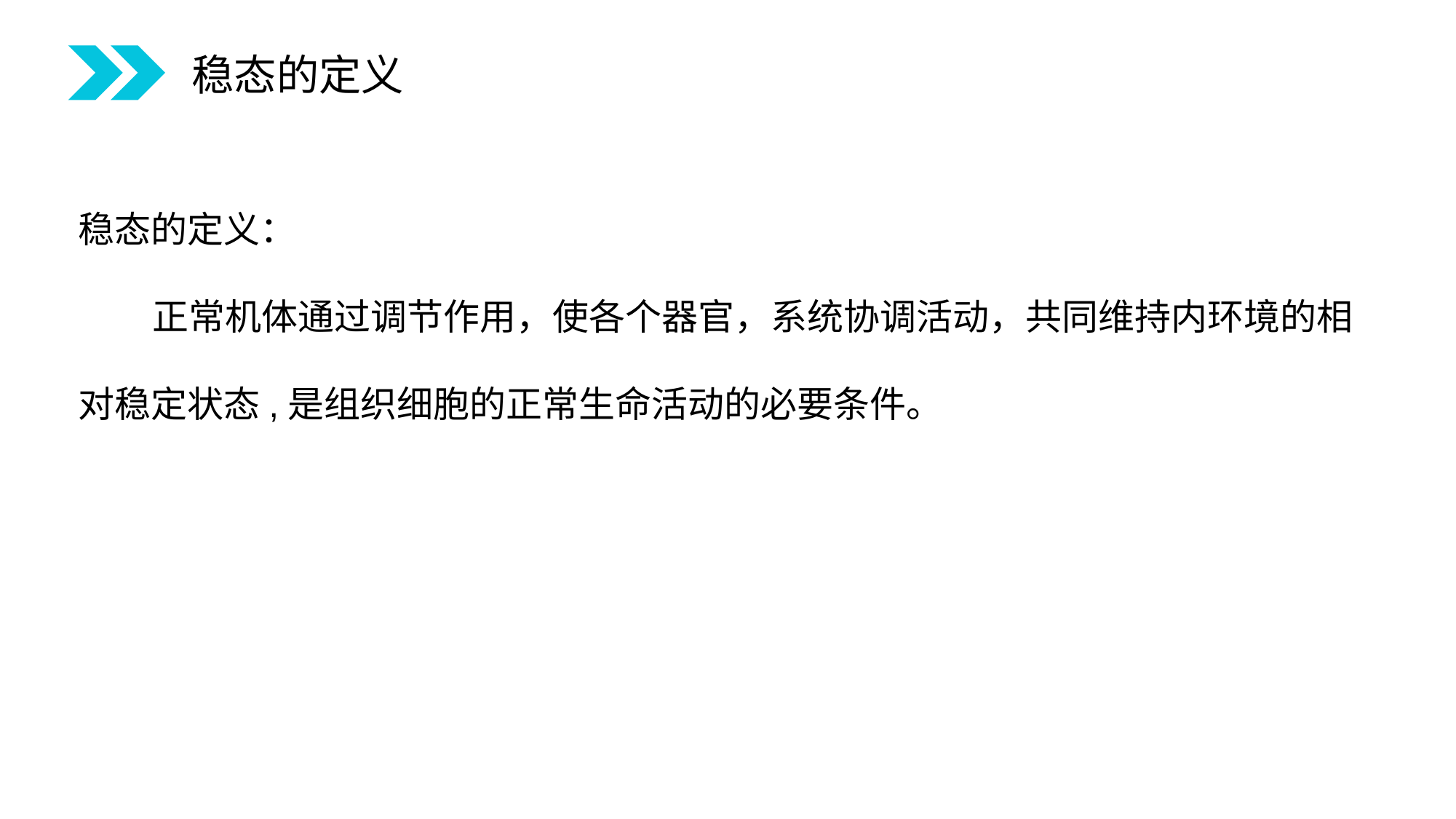

稳态的定义
稳态的定义：
        正常机体通过调节作用，使各个器官，系统协调活动，共同维持内环境的相对稳定状态,是组织细胞的正常生命活动的必要条件。